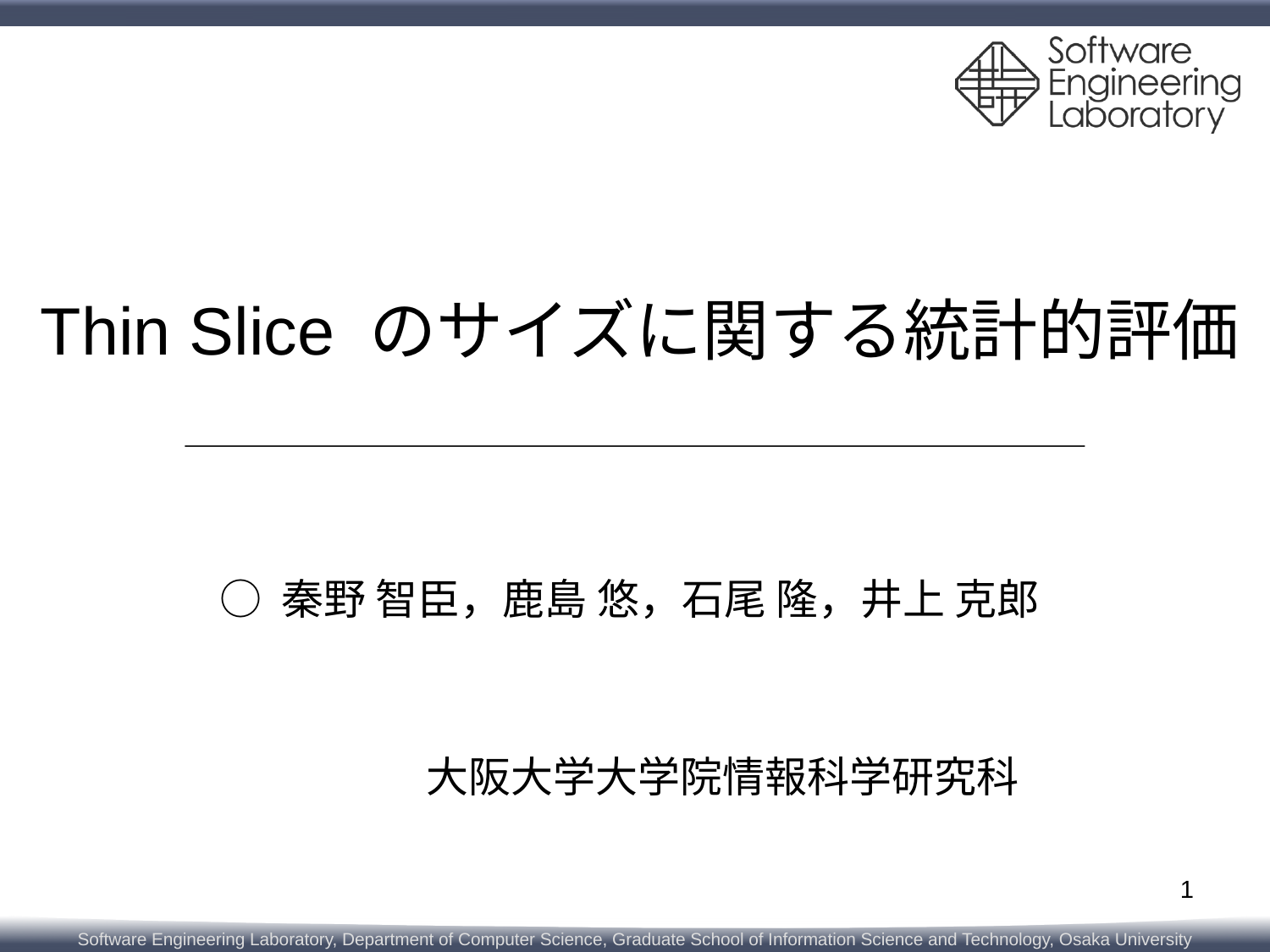

# Thin Slice のサイズに関する統計的評価
○ 秦野 智臣，鹿島 悠，石尾 隆，井上 克郎

大阪大学大学院情報科学研究科
1